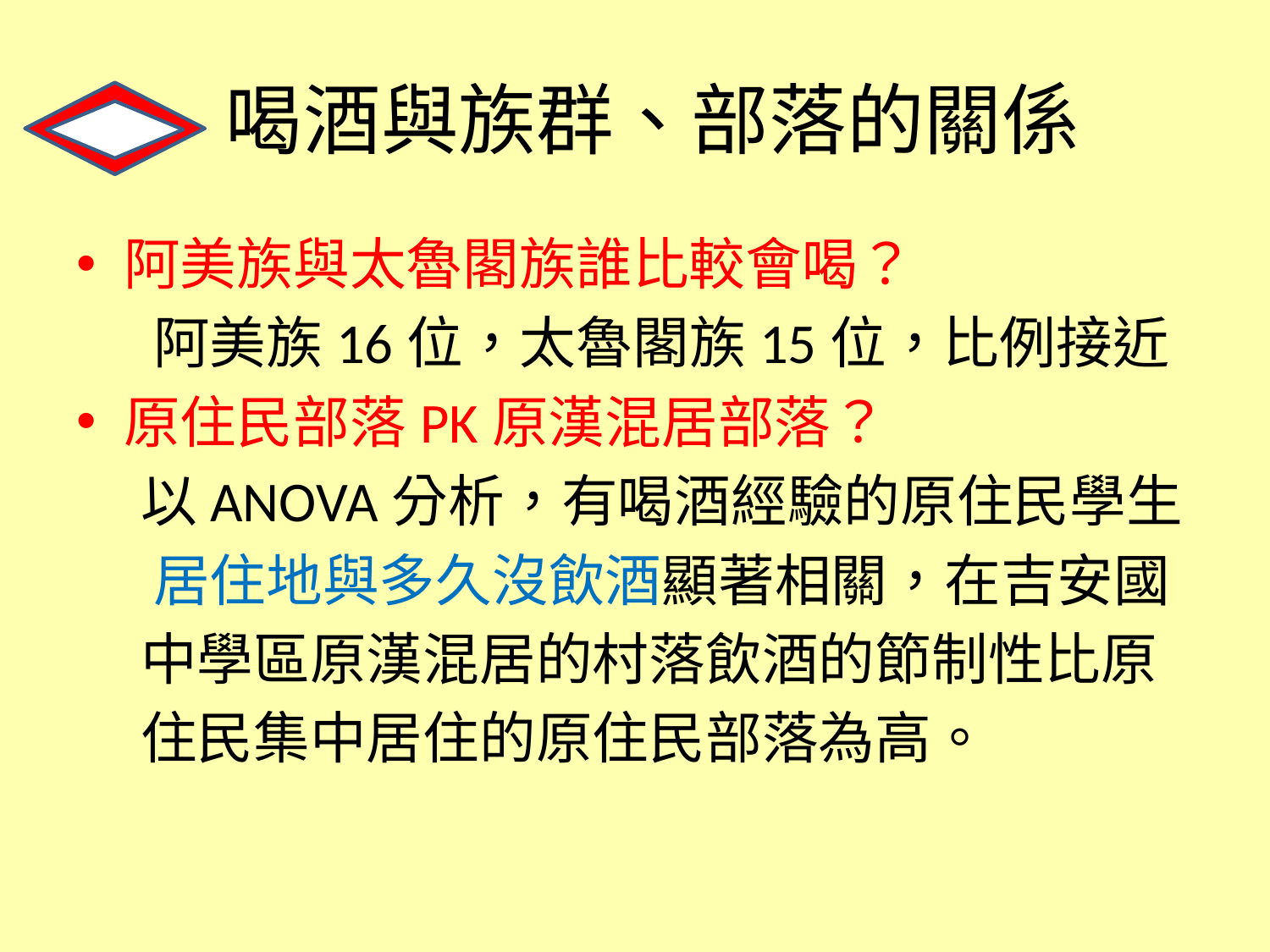

# 喝酒與族群、部落的關係

阿美族與太魯閣族誰比較會喝？
     阿美族16位，太魯閣族15位，比例接近
原住民部落PK原漢混居部落？
    以ANOVA分析，有喝酒經驗的原住民學生
     居住地與多久沒飲酒顯著相關，在吉安國
    中學區原漢混居的村落飲酒的節制性比原
    住民集中居住的原住民部落為高。